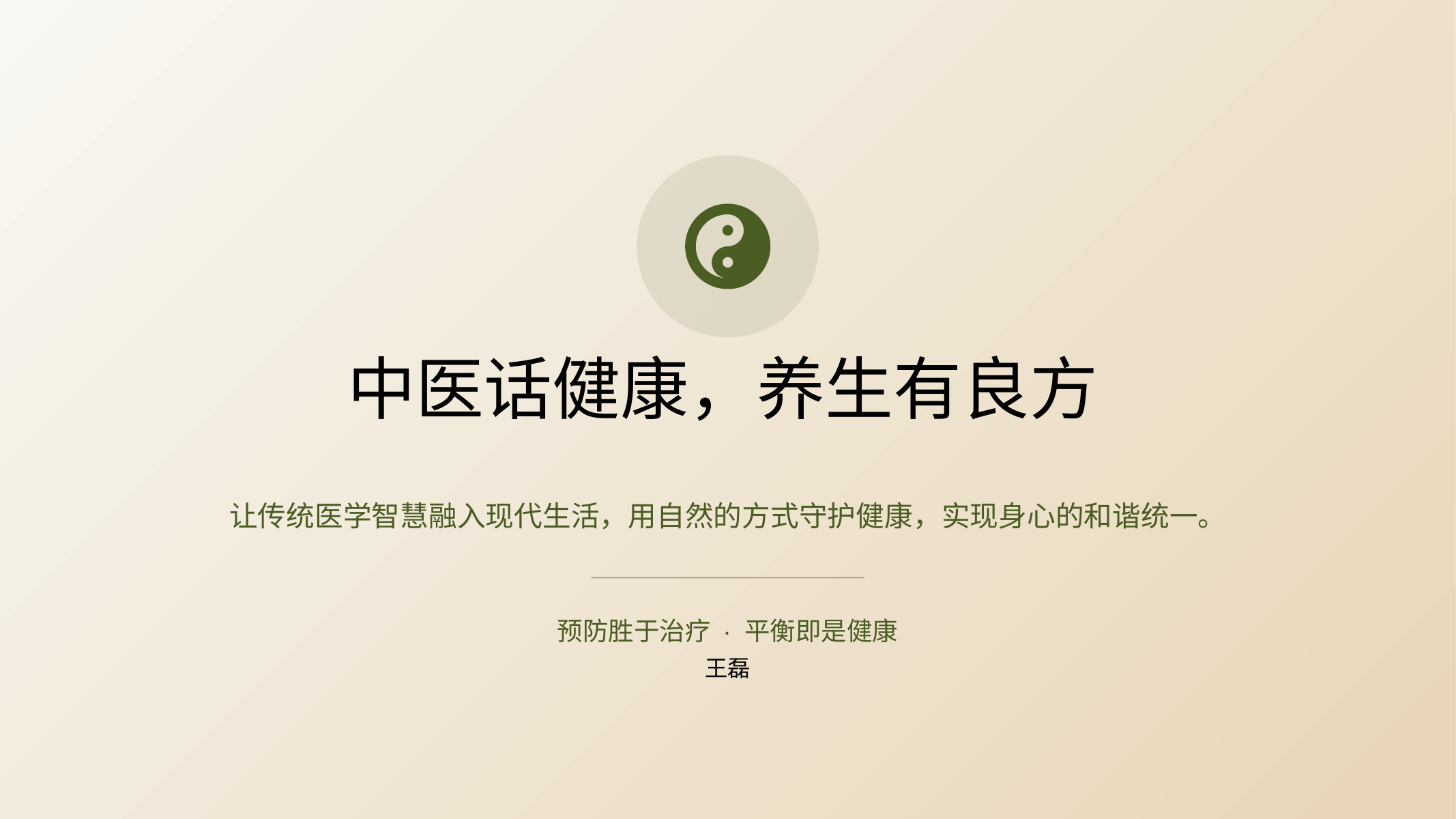

中医话健康，养生有良方
让传统医学智慧融入现代生活，用自然的方式守护健康，实现身心的和谐统一。

预防胜于治疗 · 平衡即是健康
王磊